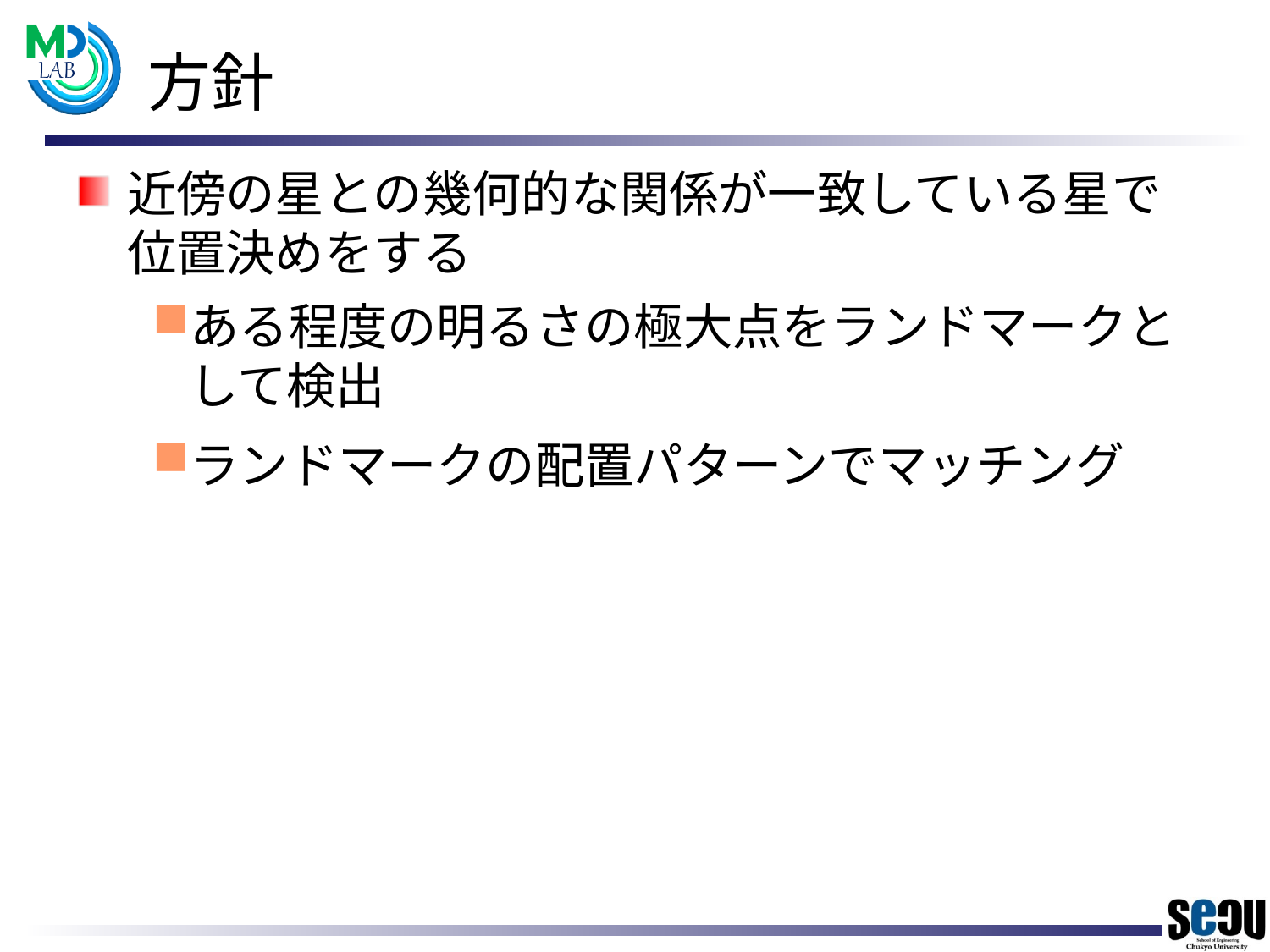

# 方針
近傍の星との幾何的な関係が一致している星で位置決めをする
ある程度の明るさの極大点をランドマークとして検出
ランドマークの配置パターンでマッチング